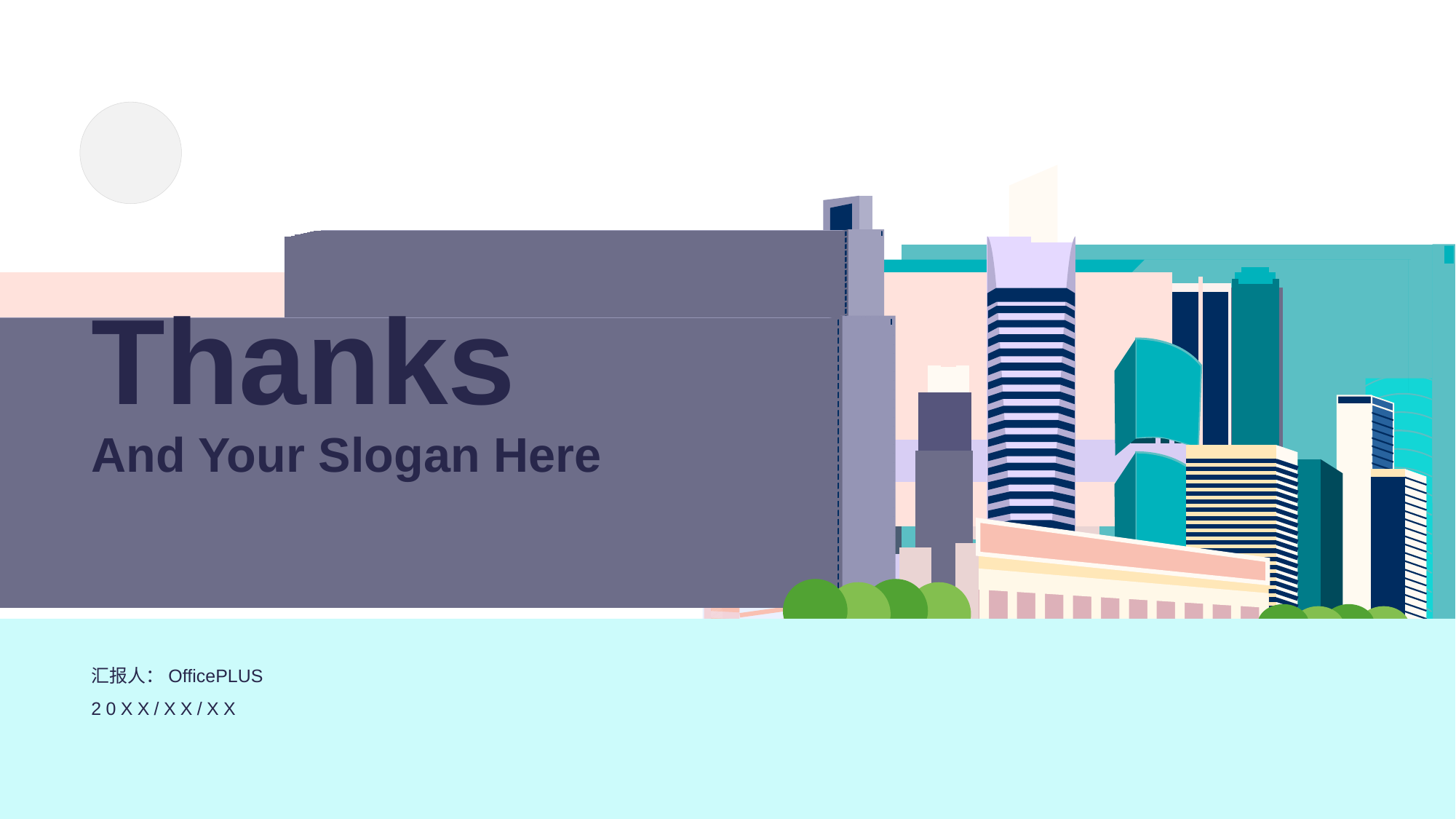

# Thanks And Your Slogan Here
汇报人：OfficePLUS
20XX/XX/XX